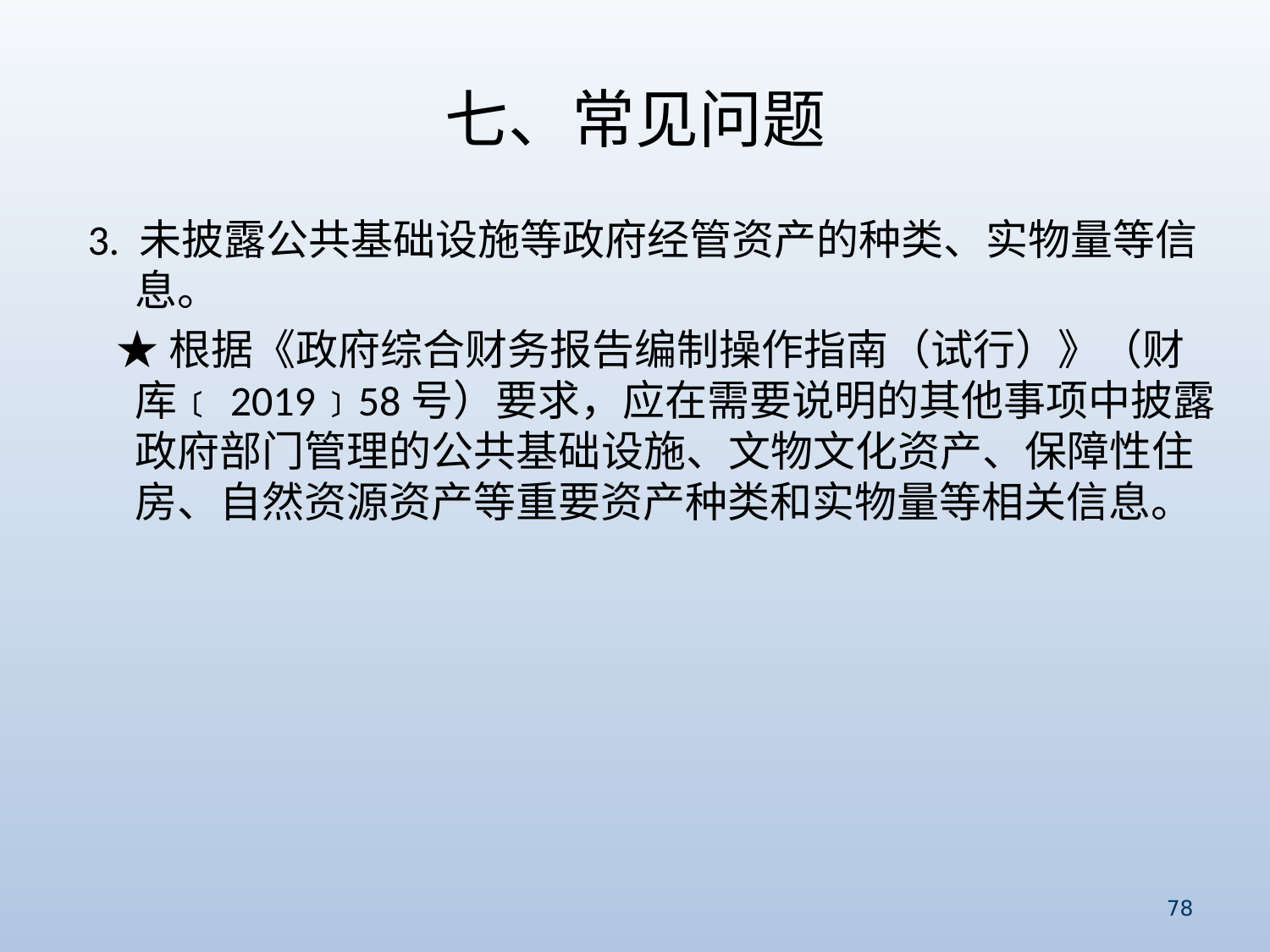

# 七、常见问题
3. 未披露公共基础设施等政府经管资产的种类、实物量等信息。
   ★根据《政府综合财务报告编制操作指南（试行）》（财库﹝2019﹞58号）要求，应在需要说明的其他事项中披露政府部门管理的公共基础设施、文物文化资产、保障性住房、自然资源资产等重要资产种类和实物量等相关信息。

78